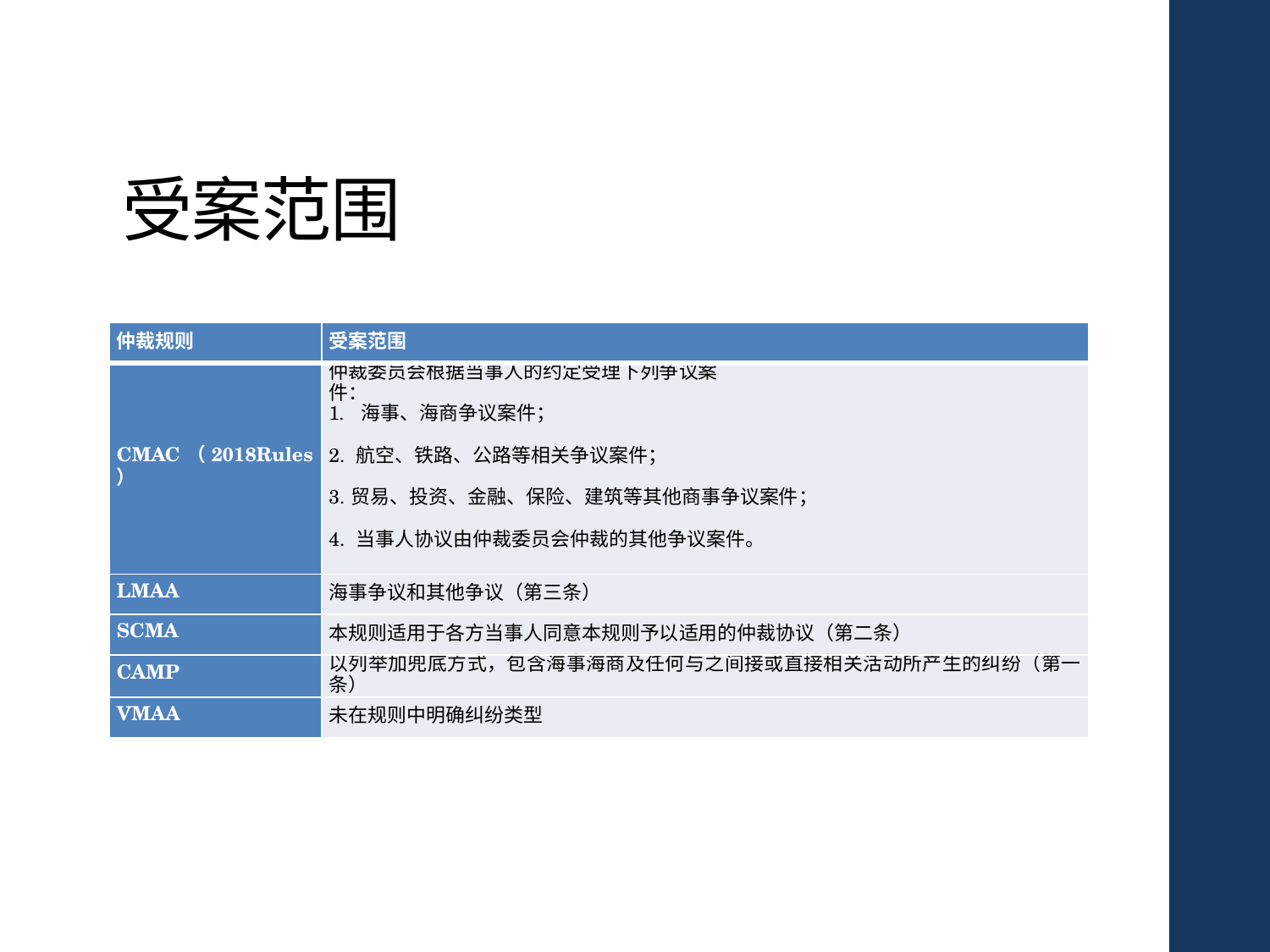

# 受案范围
| 仲裁规则 | 受案范围 |
| --- | --- |
| CMAC（2018Rules） | 仲裁委员会根据当事人的约定受理下列争议案 件： 1. 海事、海商争议案件； 2. 航空、铁路、公路等相关争议案件； 3.贸易、投资、金融、保险、建筑等其他商事争议案件； 4. 当事人协议由仲裁委员会仲裁的其他争议案件。 |
| LMAA | 海事争议和其他争议（第三条） |
| SCMA | 本规则适用于各方当事人同意本规则予以适用的仲裁协议（第二条） |
| CAMP | 以列举加兜底方式，包含海事海商及任何与之间接或直接相关活动所产生的纠纷（第一条） |
| VMAA | 未在规则中明确纠纷类型 |